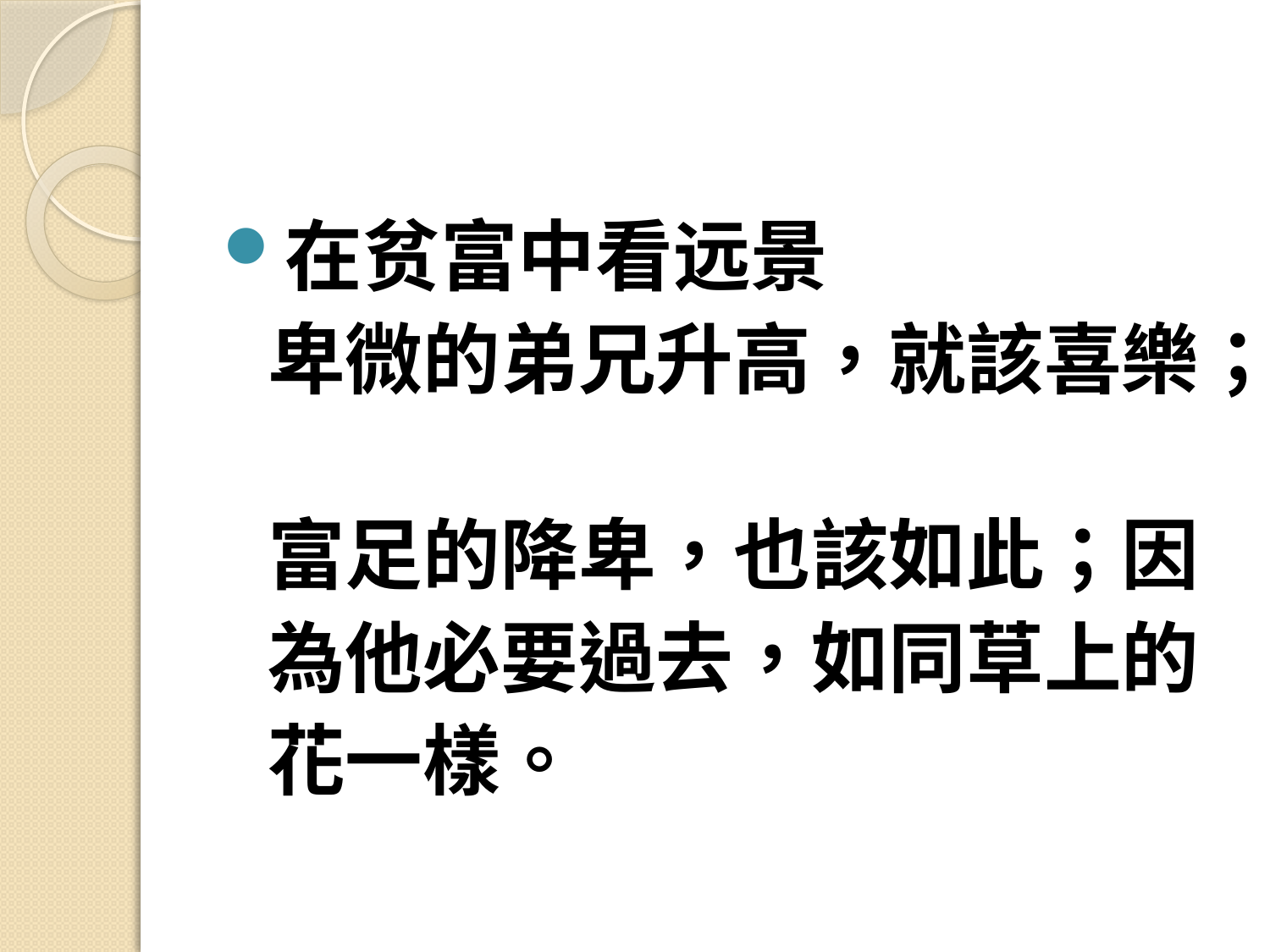

#
在贫富中看远景
卑微的弟兄升高，就該喜樂；
富足的降卑，也該如此；因
為他必要過去，如同草上的
花一樣。